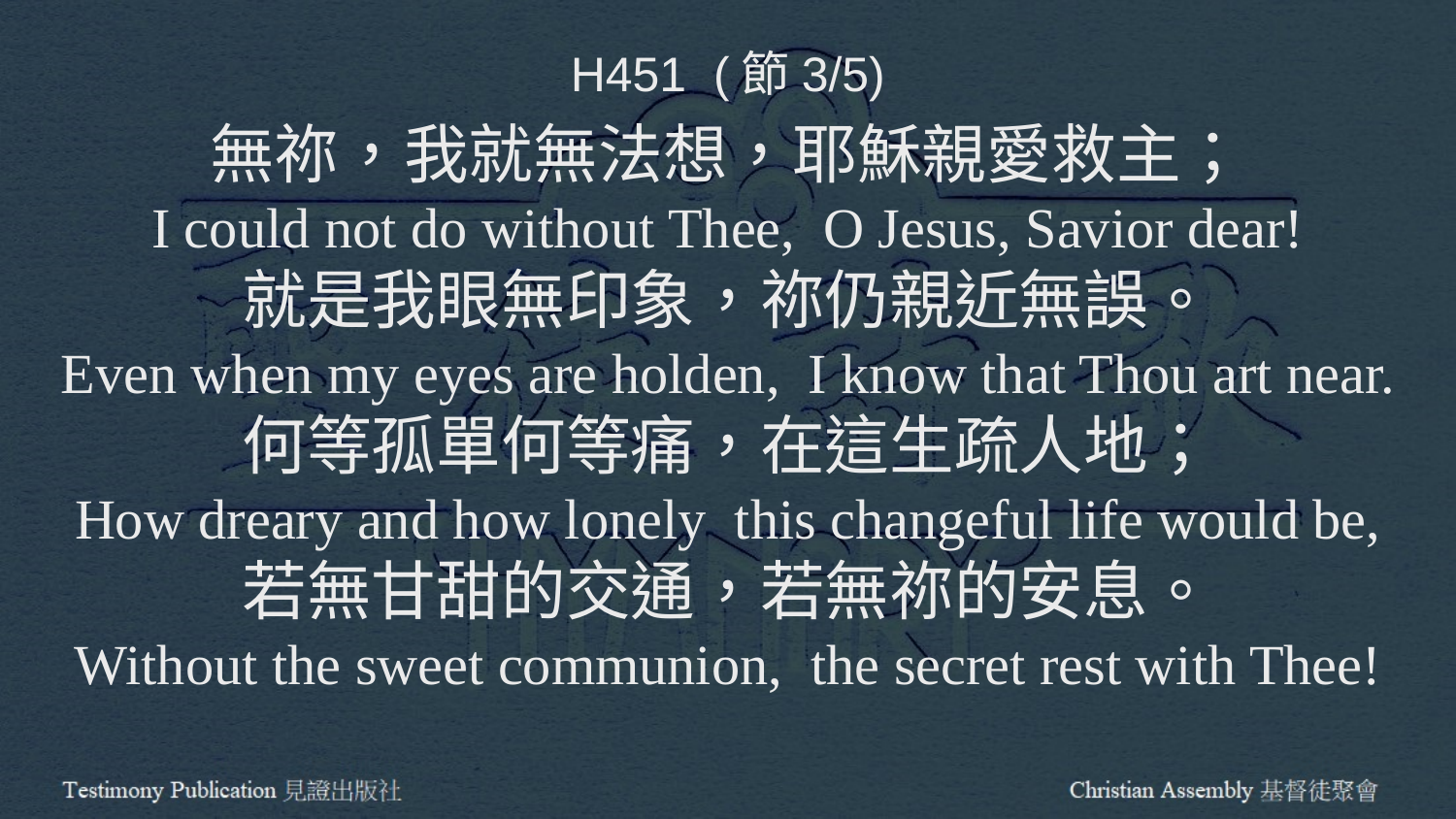

H451  (節3/5)
無祢，我就無法想，耶穌親愛救主；
I could not do without Thee,  O Jesus, Savior dear!
就是我眼無印象，祢仍親近無誤。
Even when my eyes are holden,  I know that Thou art near.
何等孤單何等痛，在這生疏人地；
How dreary and how lonely  this changeful life would be,
若無甘甜的交通，若無祢的安息。
Without the sweet communion,  the secret rest with Thee!